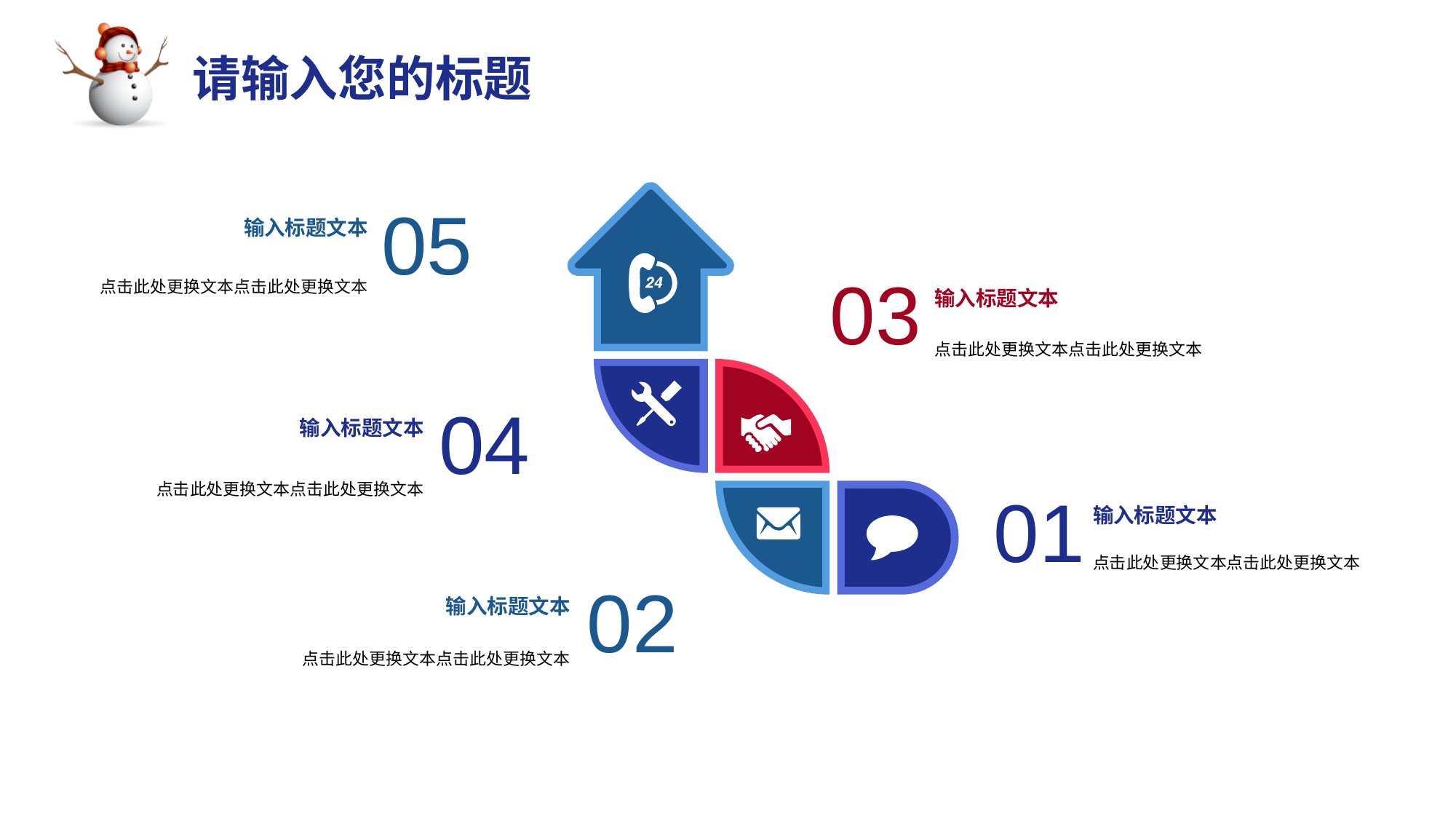

05
输入标题文本
点击此处更换文本点击此处更换文本
03
输入标题文本
点击此处更换文本点击此处更换文本
04
输入标题文本
点击此处更换文本点击此处更换文本
01
输入标题文本
点击此处更换文本点击此处更换文本
02
输入标题文本
点击此处更换文本点击此处更换文本